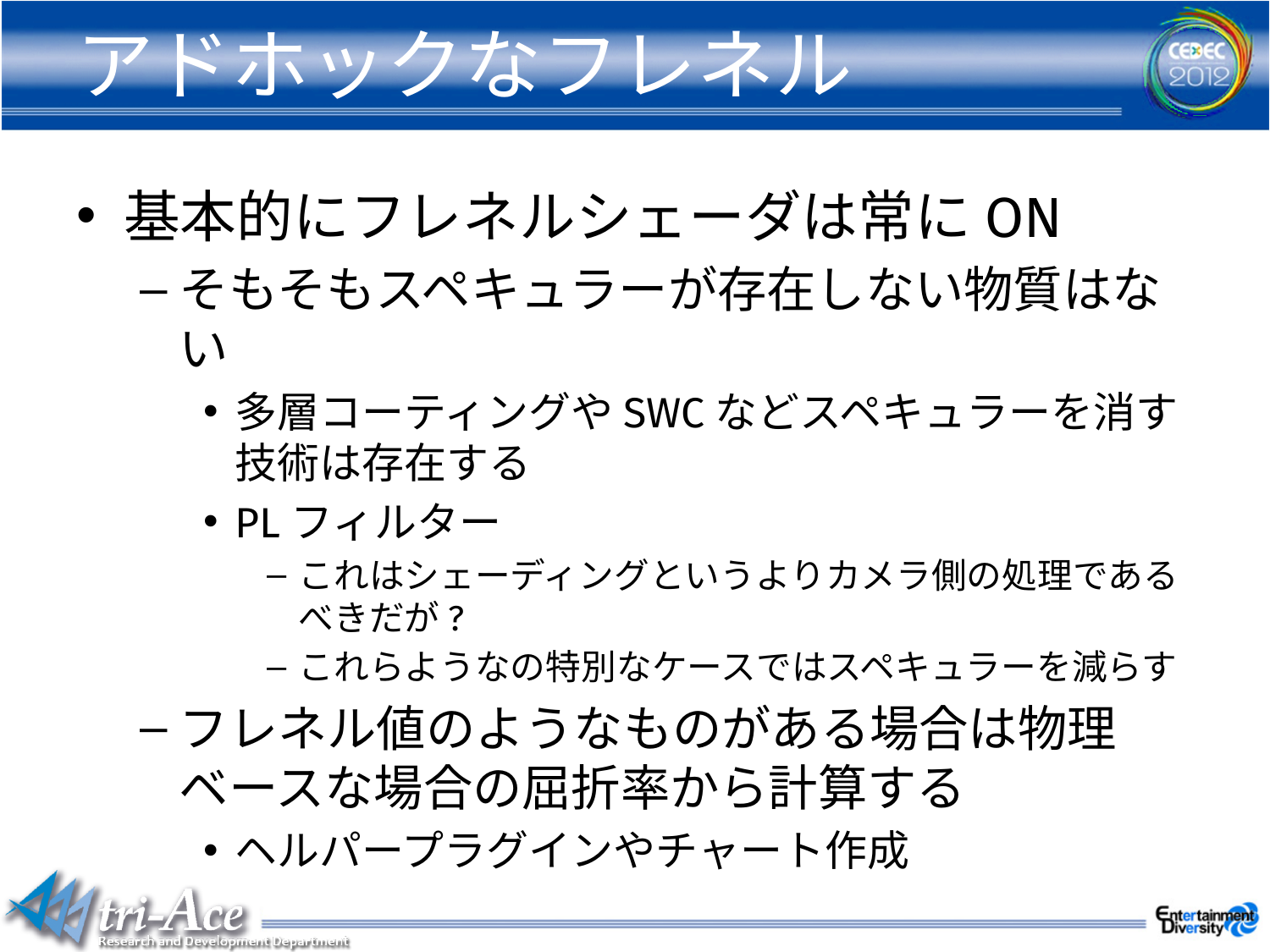

# アドホックなフレネル
基本的にフレネルシェーダは常にON
そもそもスペキュラーが存在しない物質はない
多層コーティングやSWCなどスペキュラーを消す技術は存在する
PLフィルター
これはシェーディングというよりカメラ側の処理であるべきだが?
これらようなの特別なケースではスペキュラーを減らす
フレネル値のようなものがある場合は物理ベースな場合の屈折率から計算する
ヘルパープラグインやチャート作成